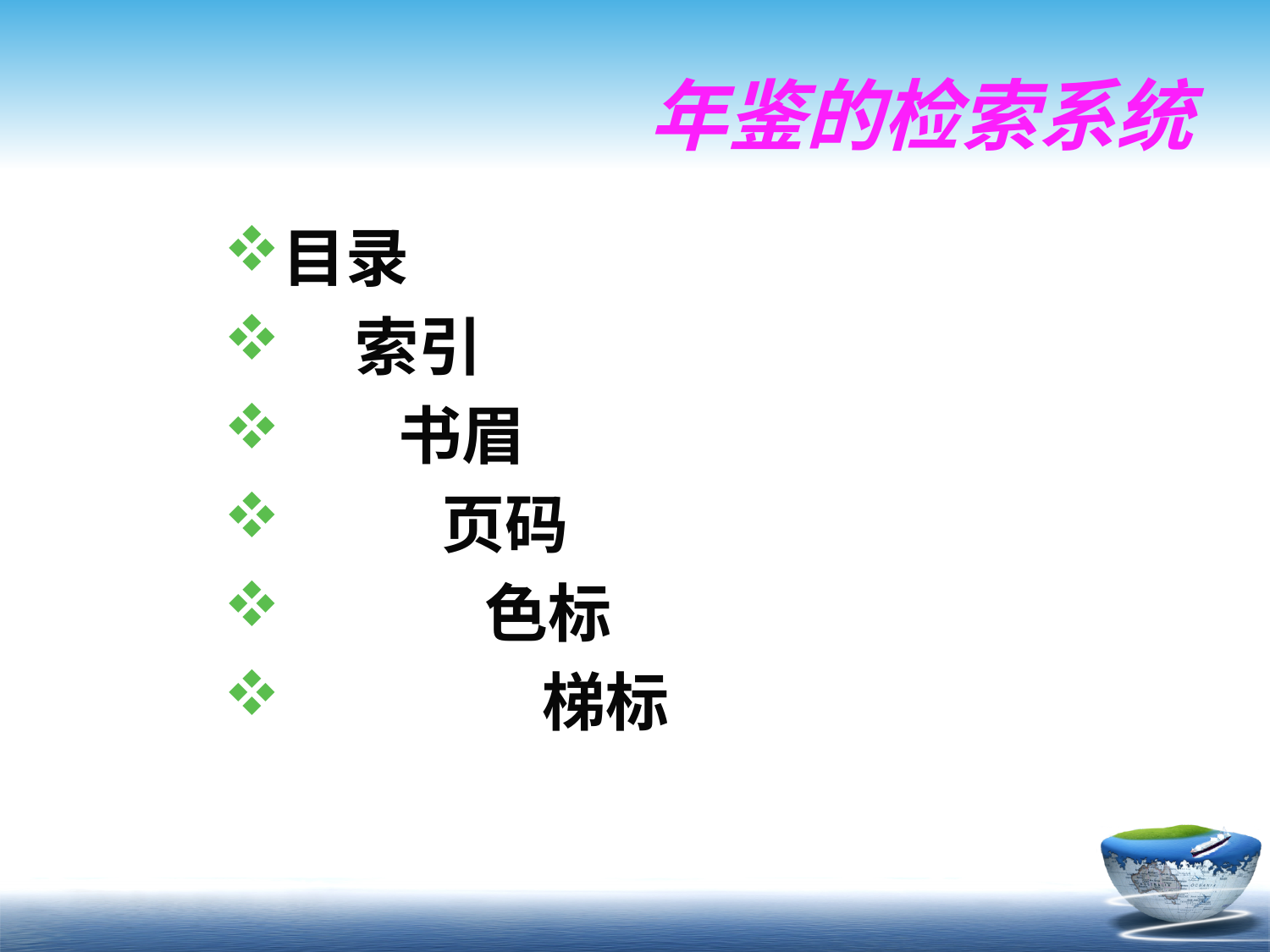

# 年鉴的检索系统
目录
    索引
       书眉
          页码
             色标
                 梯标